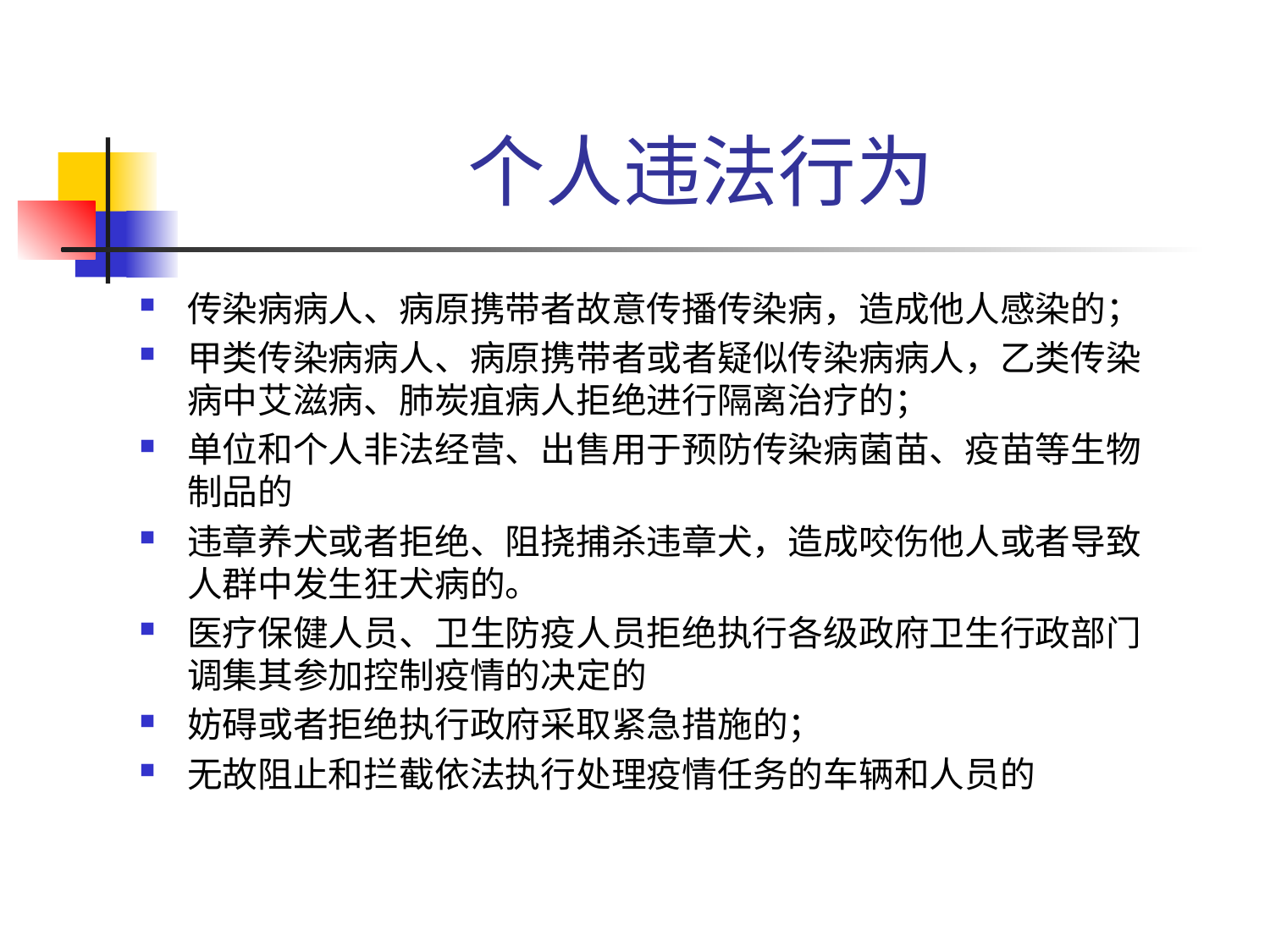

# 个人违法行为
传染病病人、病原携带者故意传播传染病，造成他人感染的；
甲类传染病病人、病原携带者或者疑似传染病病人，乙类传染病中艾滋病、肺炭疽病人拒绝进行隔离治疗的；
单位和个人非法经营、出售用于预防传染病菌苗、疫苗等生物制品的
违章养犬或者拒绝、阻挠捕杀违章犬，造成咬伤他人或者导致人群中发生狂犬病的。
医疗保健人员、卫生防疫人员拒绝执行各级政府卫生行政部门调集其参加控制疫情的决定的
妨碍或者拒绝执行政府采取紧急措施的；
无故阻止和拦截依法执行处理疫情任务的车辆和人员的